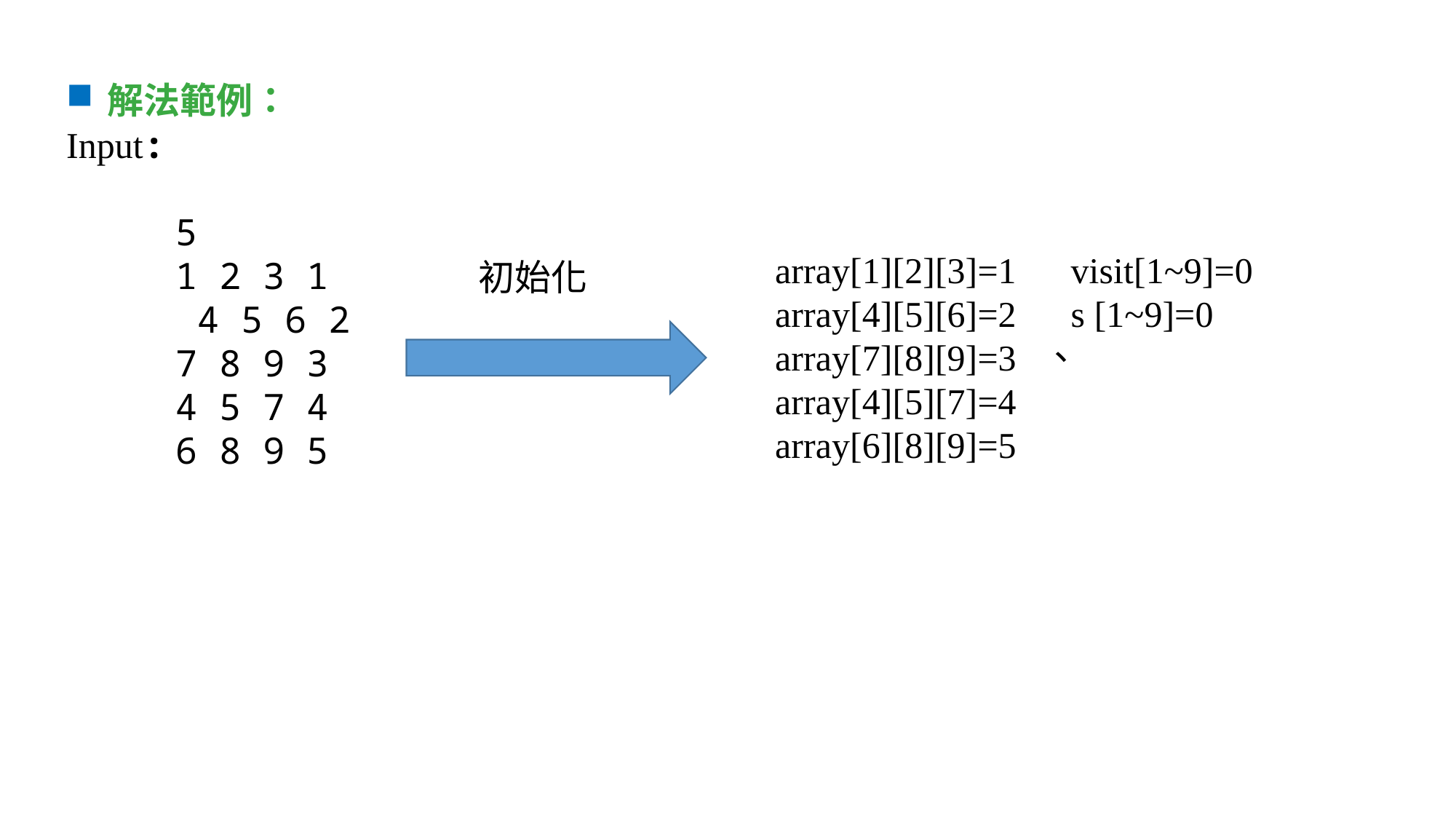

解法範例：
Input:

	5
	1 2 3 1
      4 5 6 2
	7 8 9 3
	4 5 7 4
	6 8 9 5
array[1][2][3]=1      visit[1~9]=0
array[4][5][6]=2      s [1~9]=0
array[7][8][9]=3  、
array[4][5][7]=4
array[6][8][9]=5
初始化